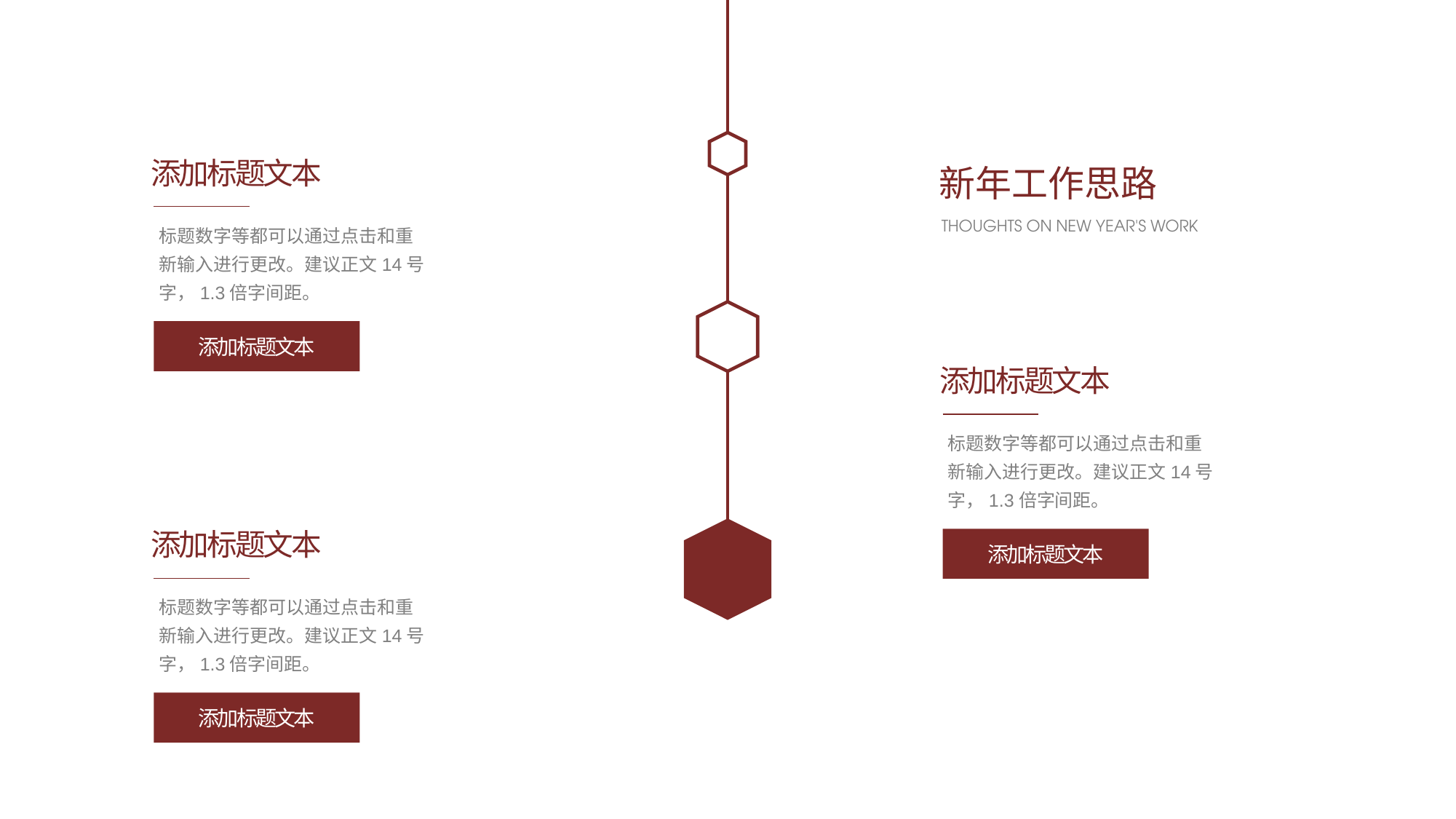

添加标题文本
新年工作思路
THOUGHTS ON NEW YEAR'S WORK
标题数字等都可以通过点击和重新输入进行更改。建议正文14号字，1.3倍字间距。

添加标题文本
添加标题文本
标题数字等都可以通过点击和重新输入进行更改。建议正文14号字，1.3倍字间距。
添加标题文本

添加标题文本
标题数字等都可以通过点击和重新输入进行更改。建议正文14号字，1.3倍字间距。
添加标题文本